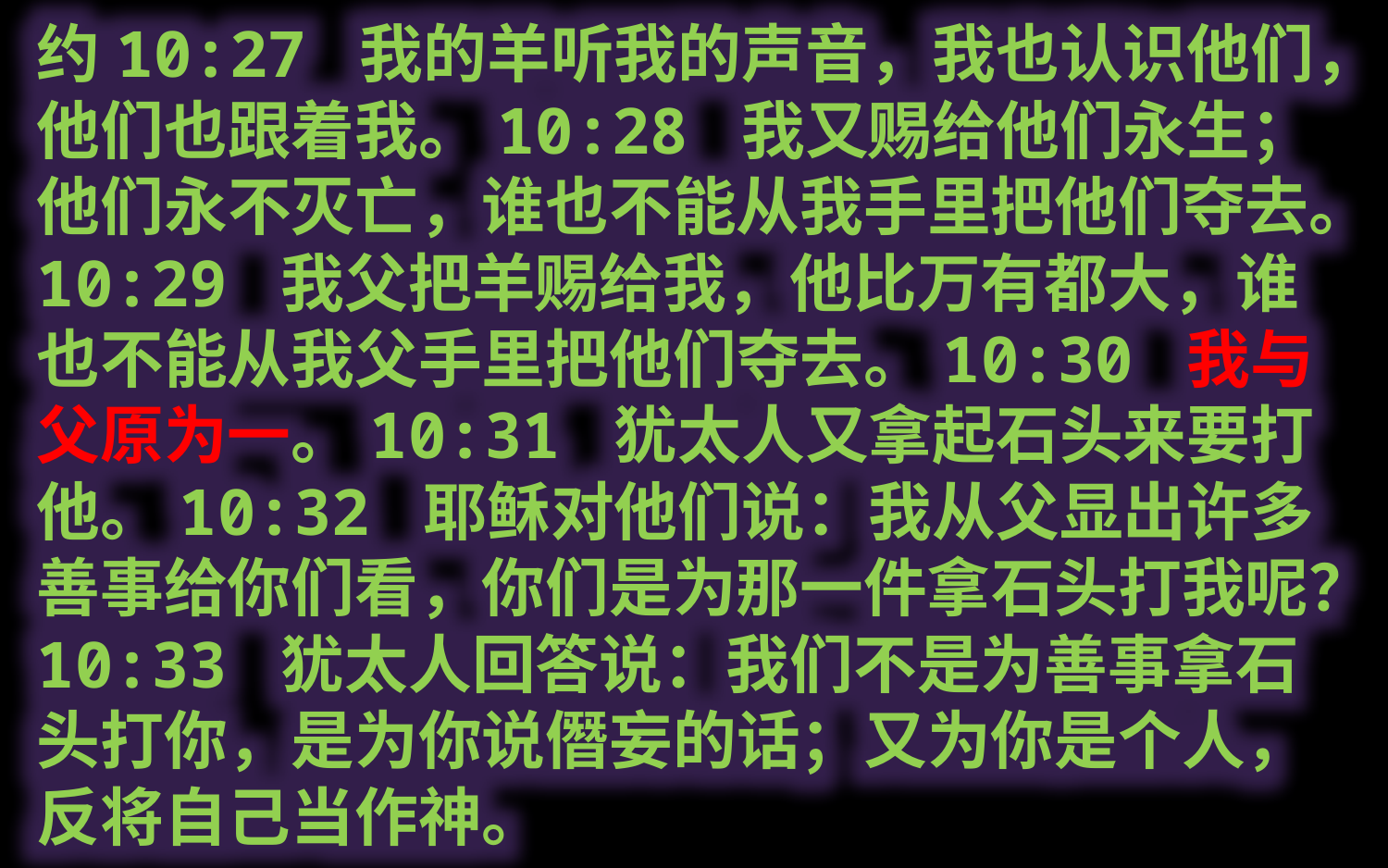

约10:27 我的羊听我的声音，我也认识他们，他们也跟着我。10:28 我又赐给他们永生；他们永不灭亡，谁也不能从我手里把他们夺去。10:29 我父把羊赐给我，他比万有都大，谁也不能从我父手里把他们夺去。10:30 我与父原为一。10:31 犹太人又拿起石头来要打他。10:32 耶稣对他们说：我从父显出许多善事给你们看，你们是为那一件拿石头打我呢？10:33 犹太人回答说：我们不是为善事拿石头打你，是为你说僭妄的话；又为你是个人，反将自己当作神。